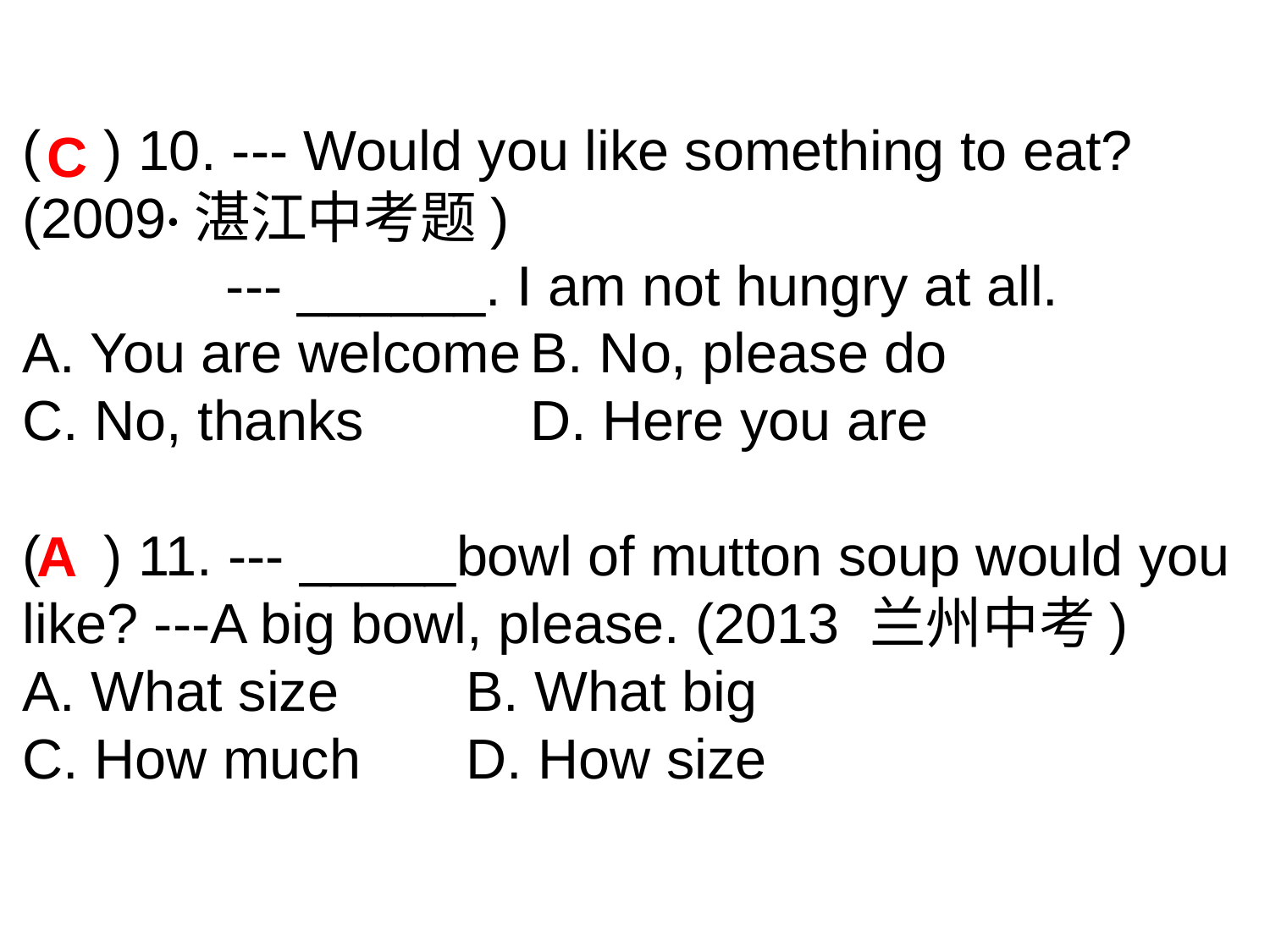

(    ) 10. --- Would you like something to eat? (2009·湛江中考题)
             --- ______. I am not hungry at all.
A. You are welcome	B. No, please do
C. No, thanks		D. Here you are

(    ) 11. --- _____bowl of mutton soup would you like? ---A big bowl, please. (2013 兰州中考)
A. What size	    B. What big
C. How much	    D. How size
C
A